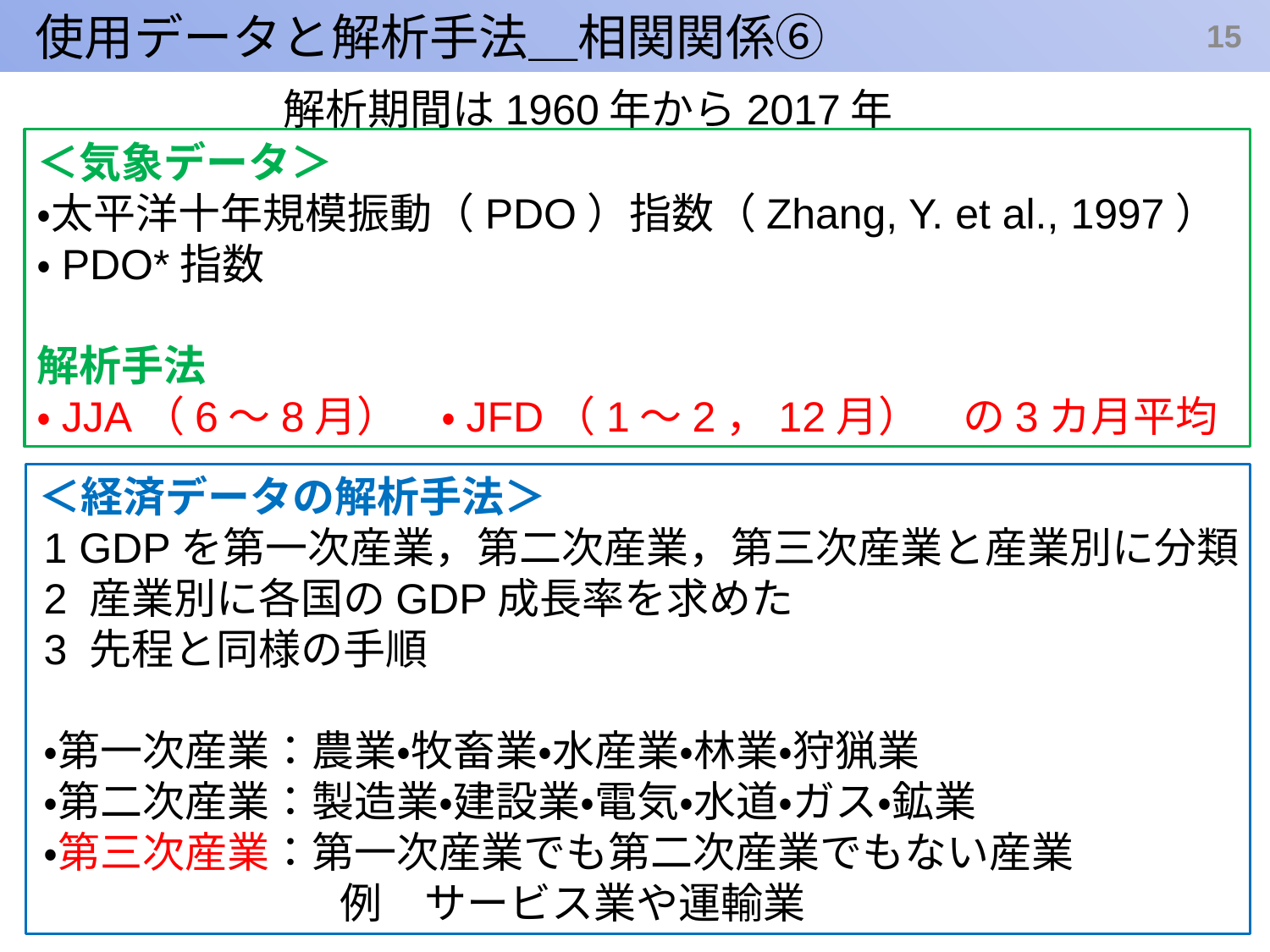

使用データと解析手法＿相関関係⑥
15
解析期間は1960年から2017年

＜気象データ＞
・太平洋十年規模振動（PDO）指数（Zhang, Y. et al., 1997）
・PDO*指数

解析手法
・JJA（6～8月）　・JFD（1～2，12月）　の3カ月平均
＜経済データの解析手法＞

1 GDPを第一次産業，第二次産業，第三次産業と産業別に分類
2 産業別に各国のGDP成長率を求めた
3 先程と同様の手順

・第一次産業：農業・牧畜業・水産業・林業・狩猟業
・第二次産業：製造業・建設業・電気・水道・ガス・鉱業
・第三次産業：第一次産業でも第二次産業でもない産業
　　　　　　　例　サービス業や運輸業